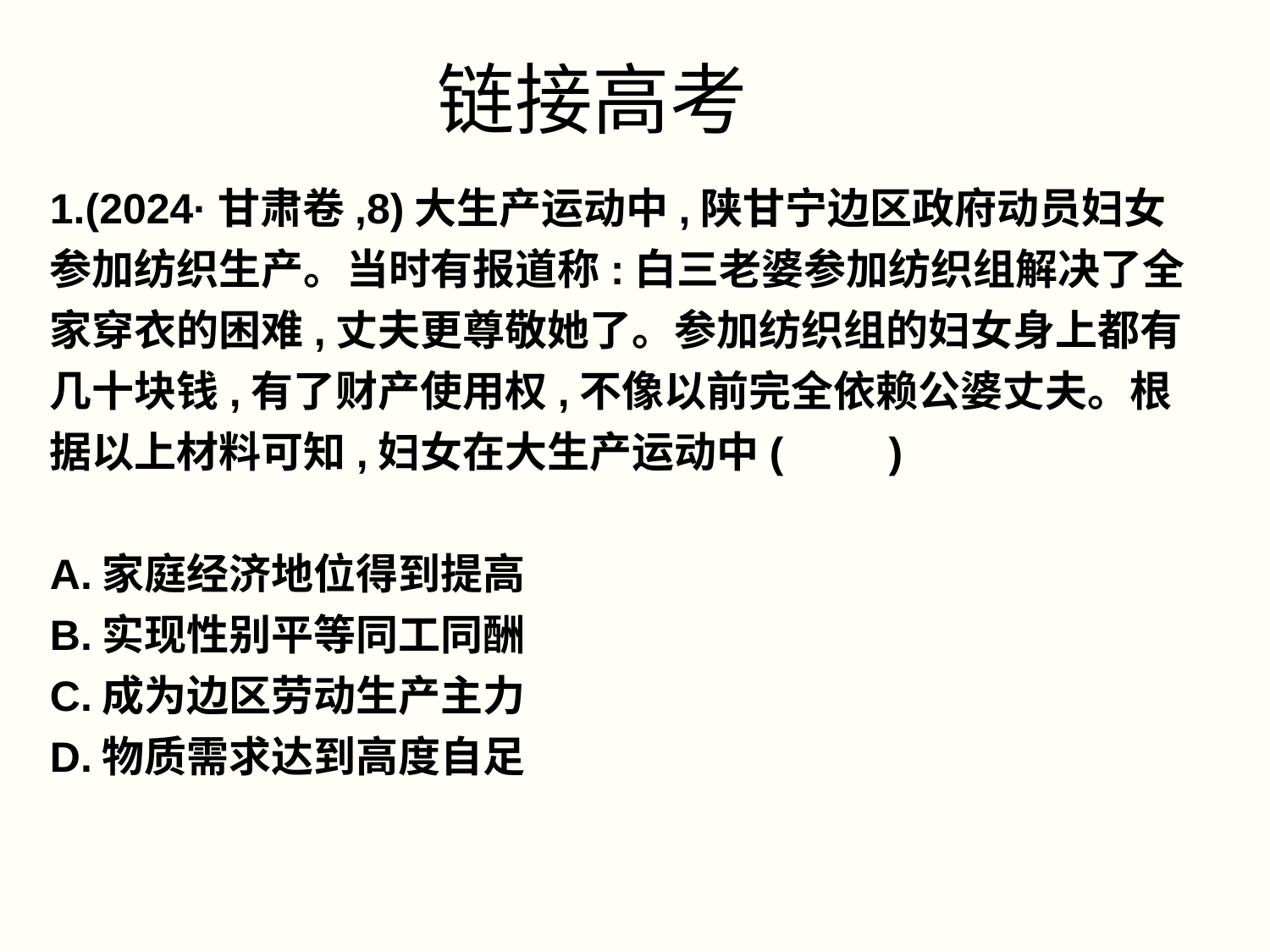

# 链接高考
1.(2024·甘肃卷,8)大生产运动中,陕甘宁边区政府动员妇女参加纺织生产。当时有报道称:白三老婆参加纺织组解决了全家穿衣的困难,丈夫更尊敬她了。参加纺织组的妇女身上都有几十块钱,有了财产使用权,不像以前完全依赖公婆丈夫。根据以上材料可知,妇女在大生产运动中(　　)

A.家庭经济地位得到提高
B.实现性别平等同工同酬
C.成为边区劳动生产主力
D.物质需求达到高度自足